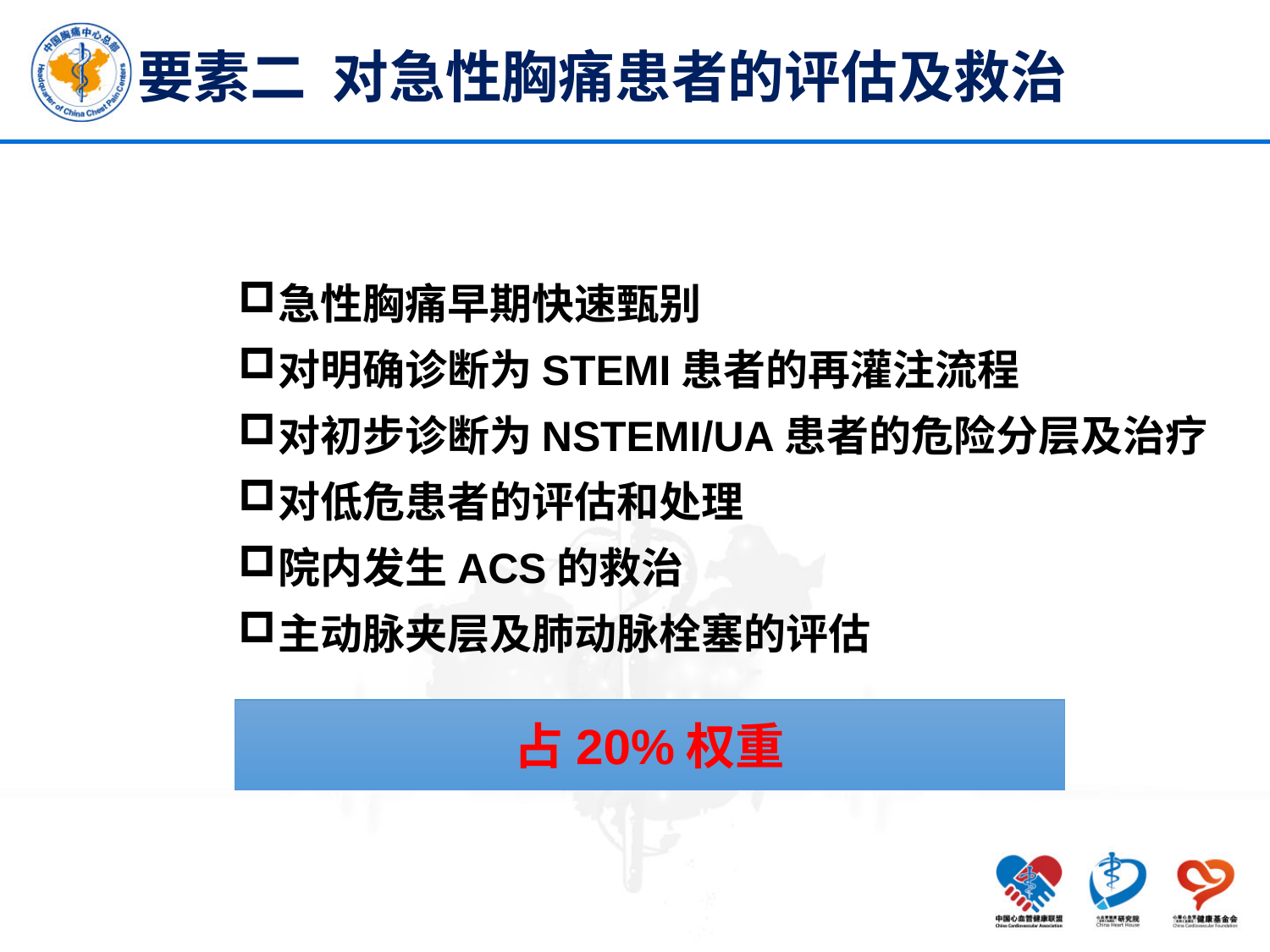

要素二  对急性胸痛患者的评估及救治
急性胸痛早期快速甄别
对明确诊断为STEMI患者的再灌注流程
对初步诊断为NSTEMI/UA患者的危险分层及治疗
对低危患者的评估和处理
院内发生ACS的救治
主动脉夹层及肺动脉栓塞的评估
占20%权重